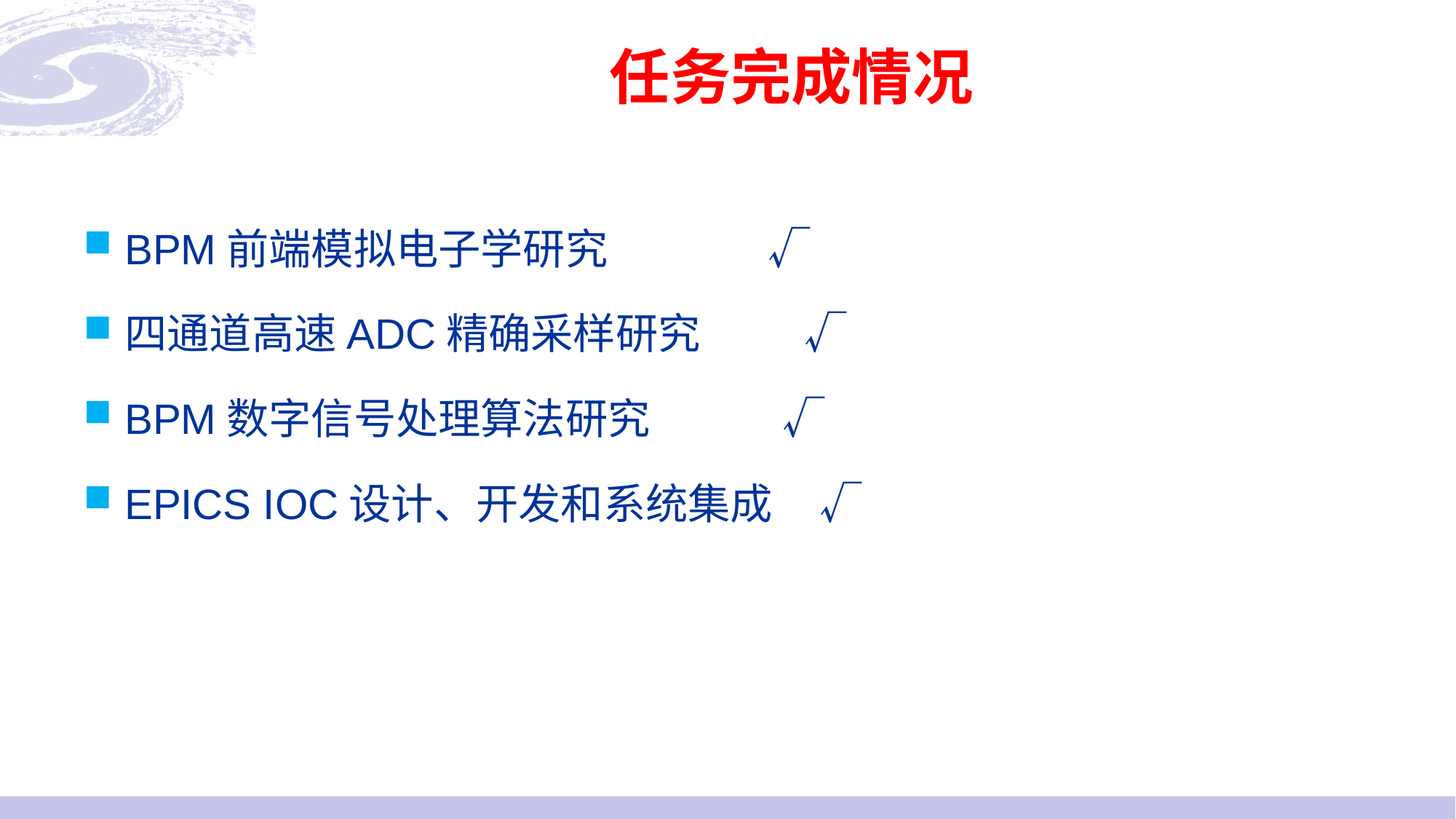

# 任务完成情况
BPM前端模拟电子学研究                 √
四通道高速ADC精确采样研究           √
BPM数字信号处理算法研究              √
EPICS IOC设计、开发和系统集成     √